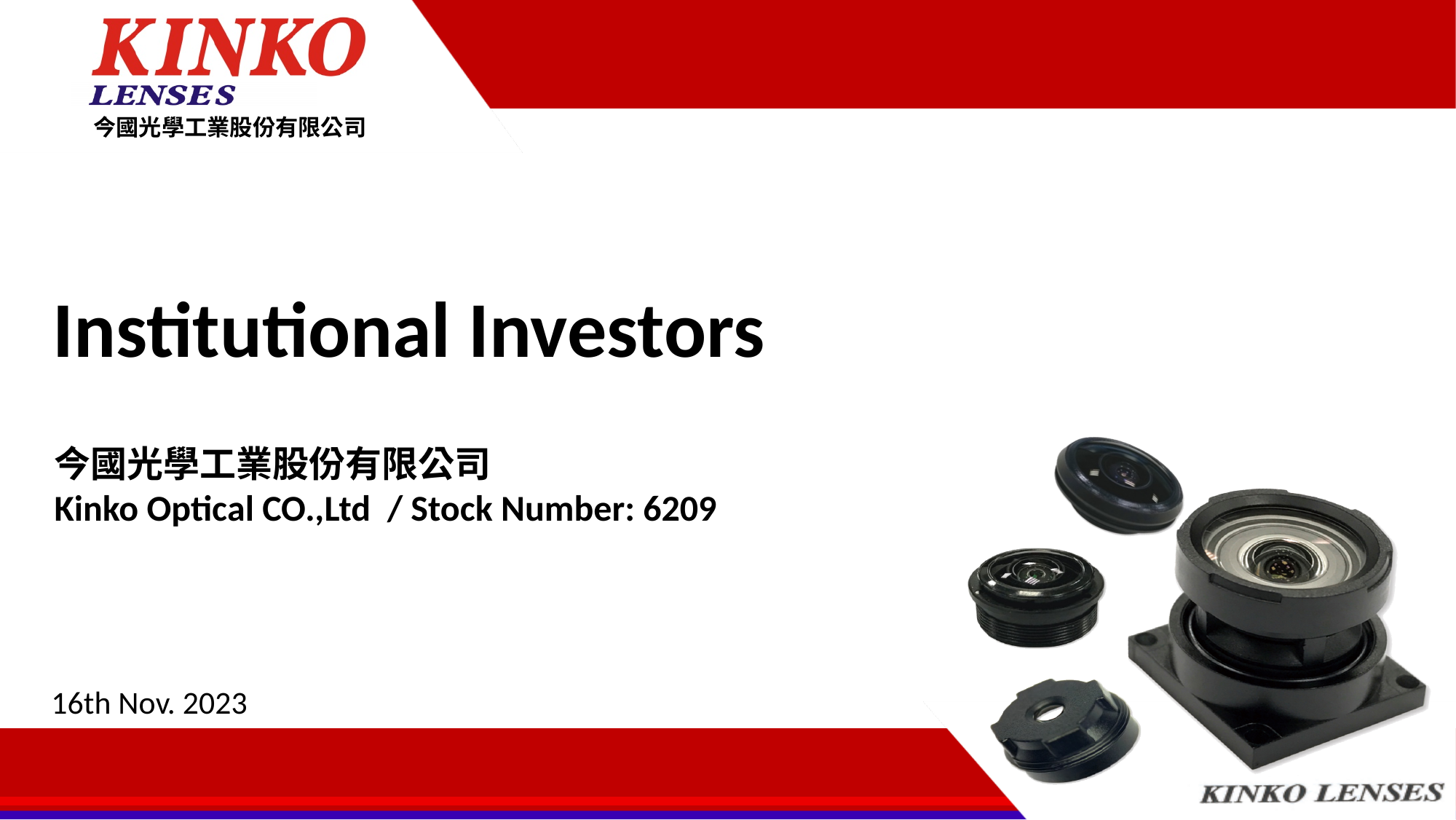

# Institutional Investors
今國光學工業股份有限公司
Kinko Optical CO.,Ltd  / Stock Number: 6209
16th Nov. 2023